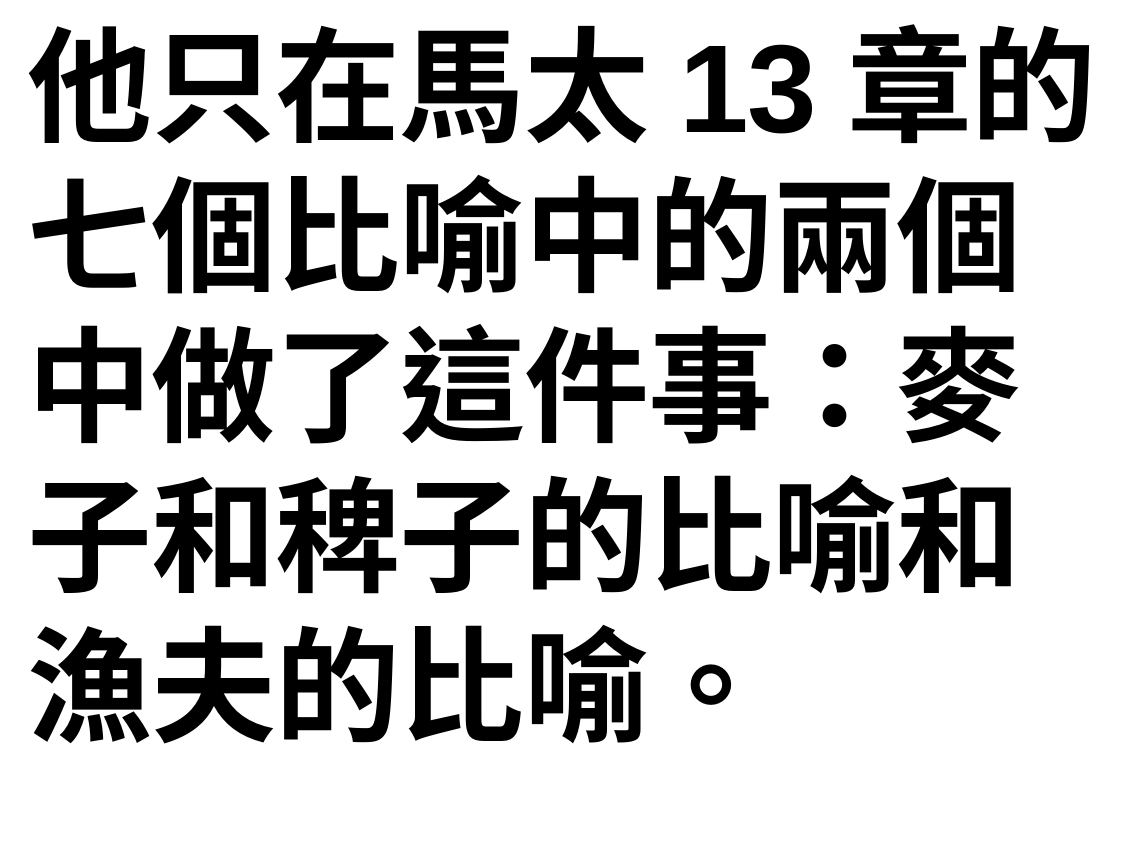

他只在馬太13章的七個比喻中的兩個中做了這件事：麥子和稗子的比喻和漁夫的比喻。